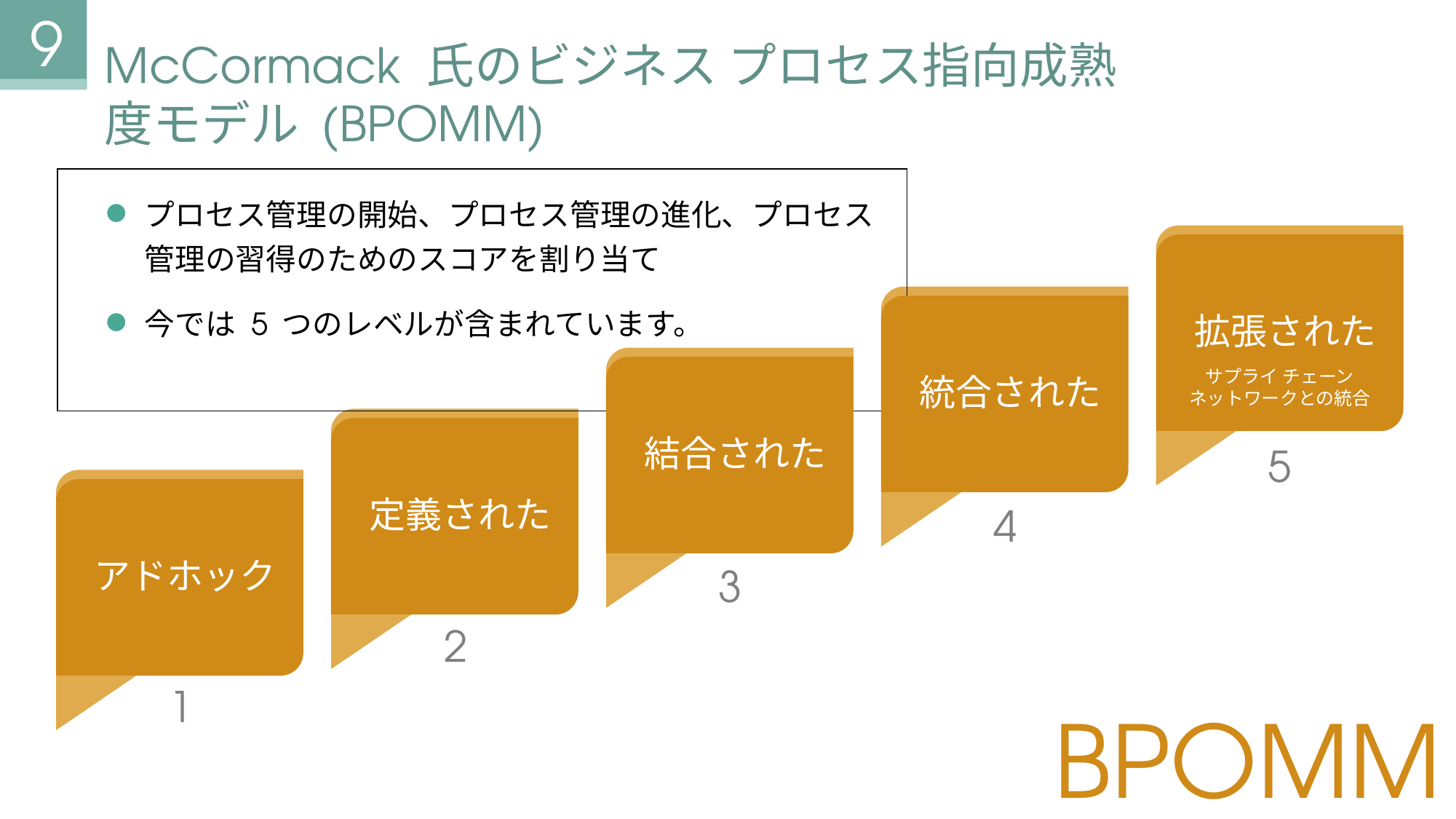

9

McCormack 氏のビジネス プロセス指向成熟度モデル (BPOMM)

| プロセス管理の開始、プロセス管理の進化、プロセス管理の習得のためのスコアを割り当て 今では 5 つのレベルが含まれています。 |
| --- |
拡張された
拡張された
統合された
統合された
結合された
結合された
サプライ チェーン
ネットワークとの統合
定義された
定義された

5
アドホック
アドホック

4

3

2

1
BPOMM